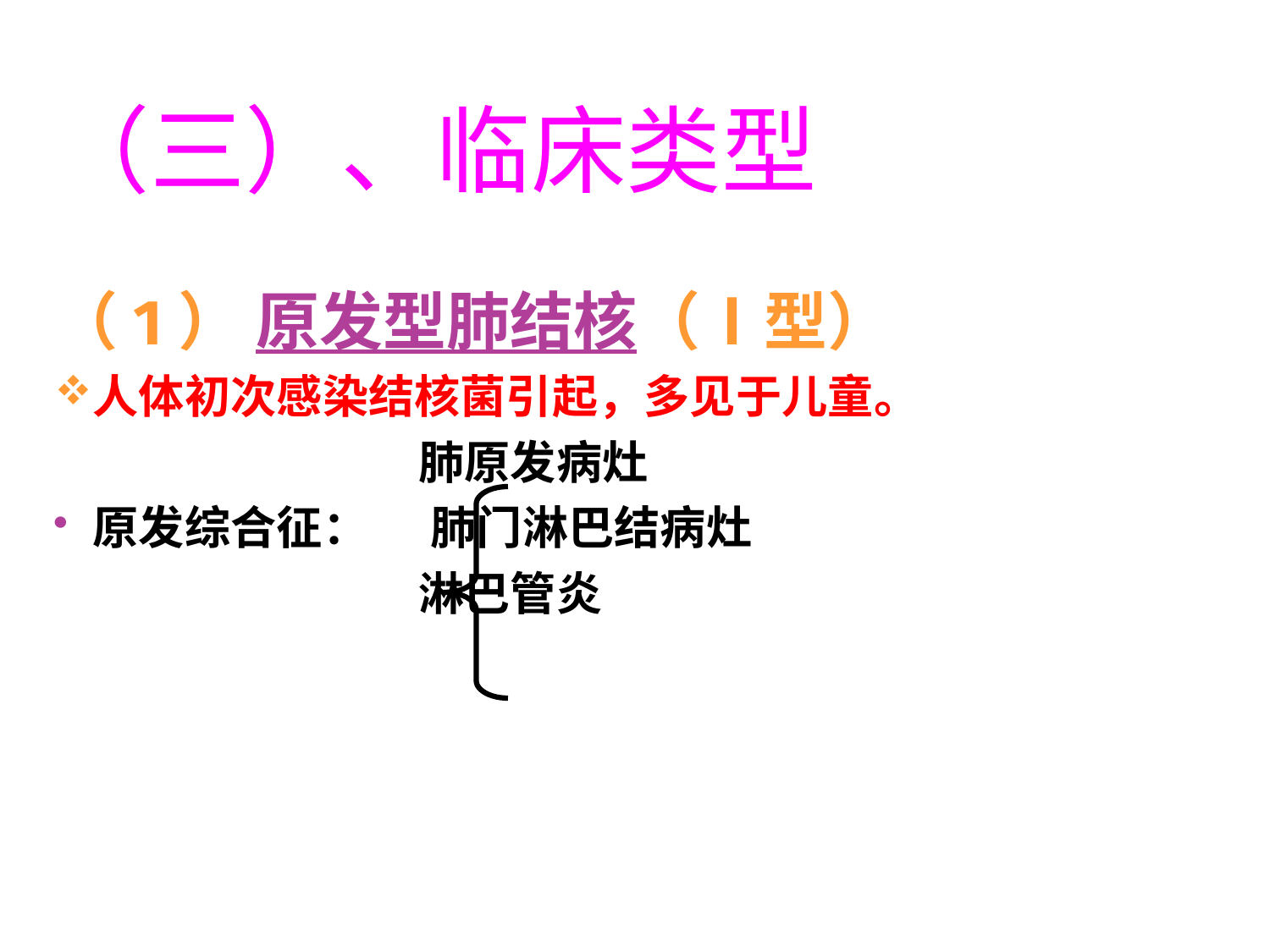

（三）、临床类型

（1） 原发型肺结核（Ⅰ型）
人体初次感染结核菌引起，多见于儿童。
                                  肺原发病灶
原发综合征：      肺门淋巴结病灶
                                  淋巴管炎